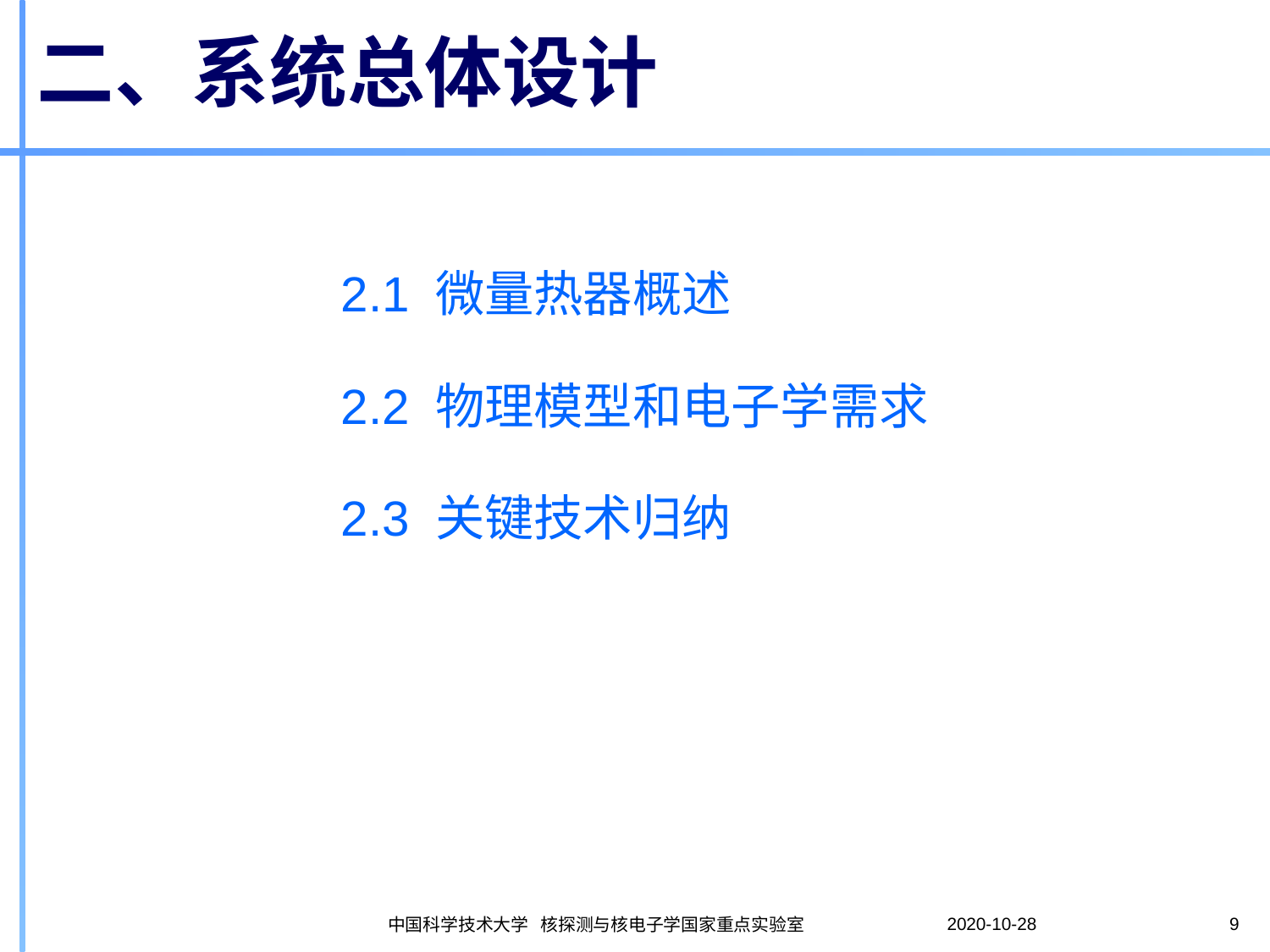

# 二、系统总体设计
2.1 微量热器概述
2.2 物理模型和电子学需求
2.3 关键技术归纳
2020-10-28
9
中国科学技术大学   核探测与核电子学国家重点实验室